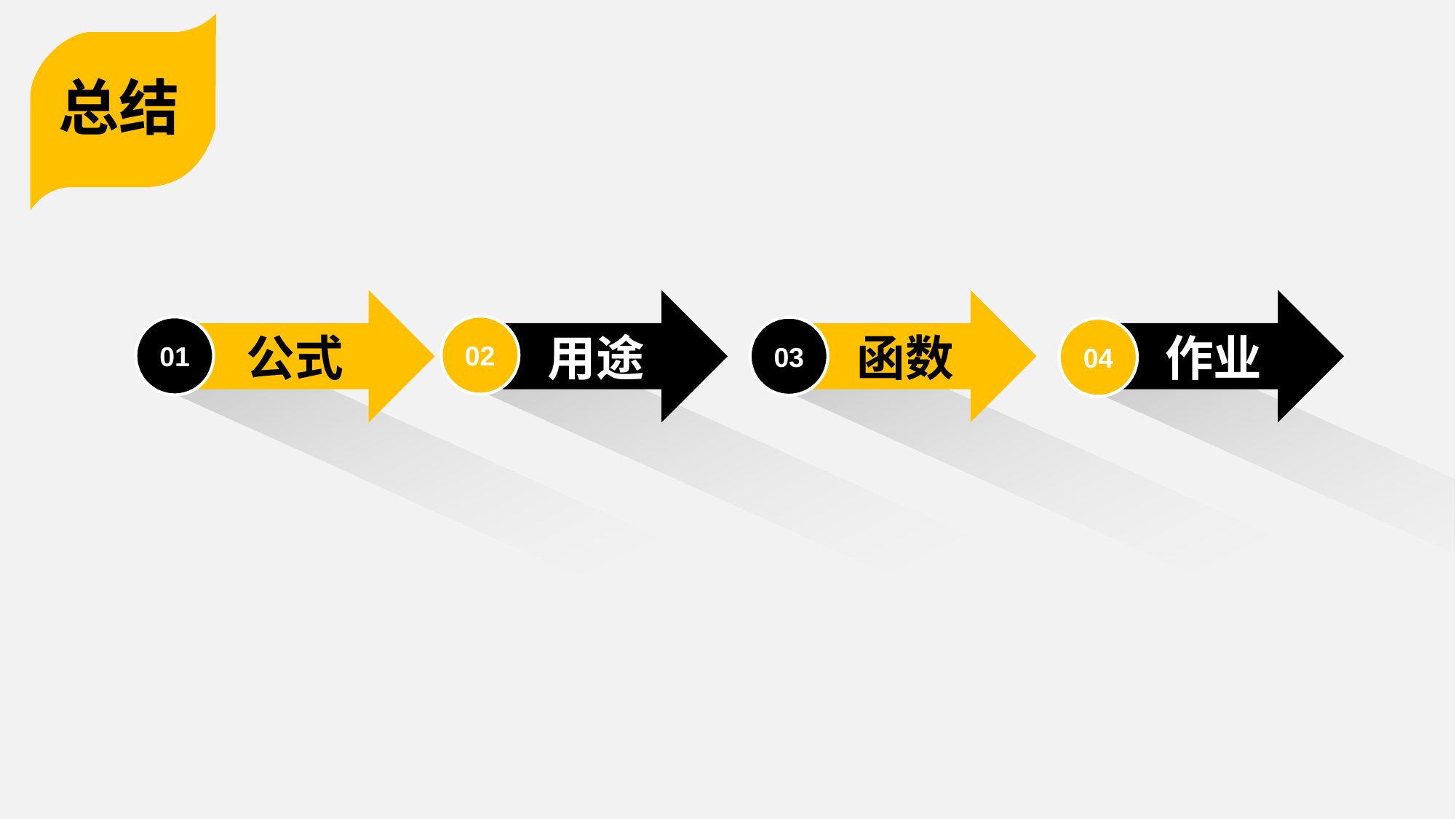

总结
公式
用途
函数
作业
02
01
03
04